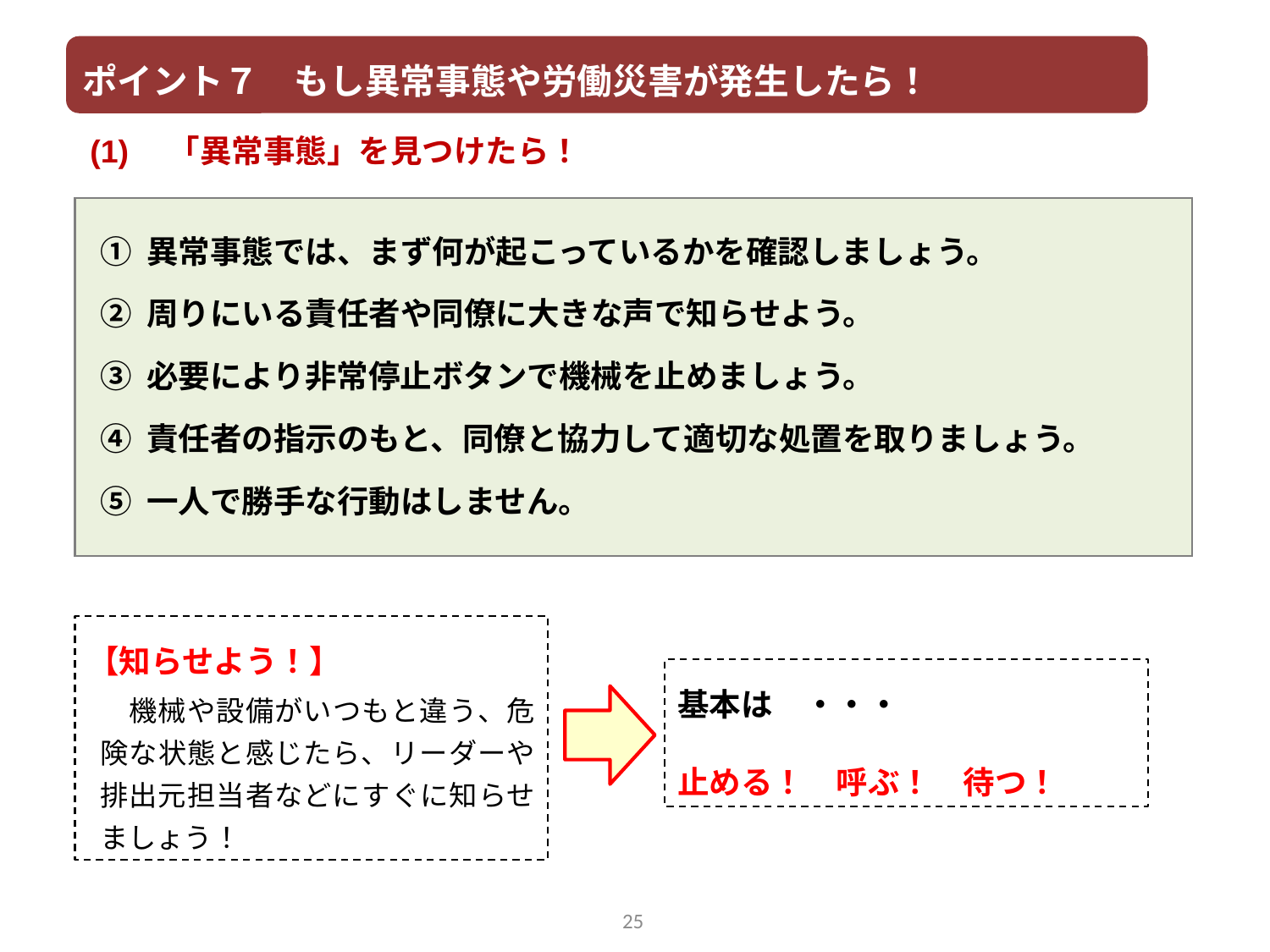

ポイント７　もし異常事態や労働災害が発生したら！
(1)　「異常事態」を見つけたら！
① 異常事態では、まず何が起こっているかを確認しましょう。
② 周りにいる責任者や同僚に大きな声で知らせよう。
③ 必要により非常停止ボタンで機械を止めましょう。
④ 責任者の指示のもと、同僚と協力して適切な処置を取りましょう。
⑤ 一人で勝手な行動はしません。

【知らせよう！】
　機械や設備がいつもと違う、危険な状態と感じたら、リーダーや排出元担当者などにすぐに知らせましょう！
基本は　・・・
止める！　呼ぶ！　待つ！

25